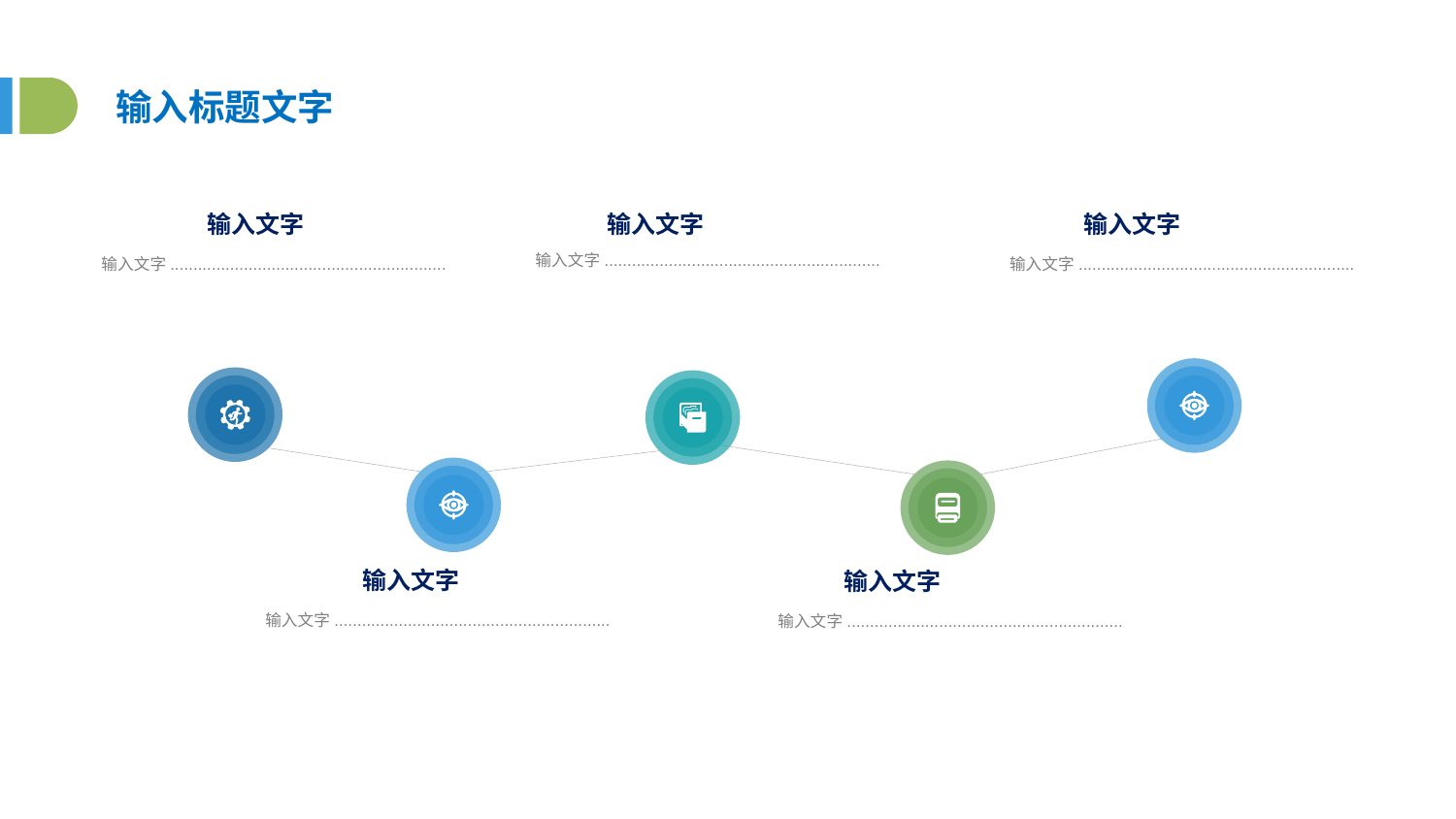

输入标题文字

输入文字
输入文字
输入文字

输入文字............................................................

输入文字............................................................

输入文字............................................................

输入文字
输入文字............................................................
输入文字
输入文字............................................................